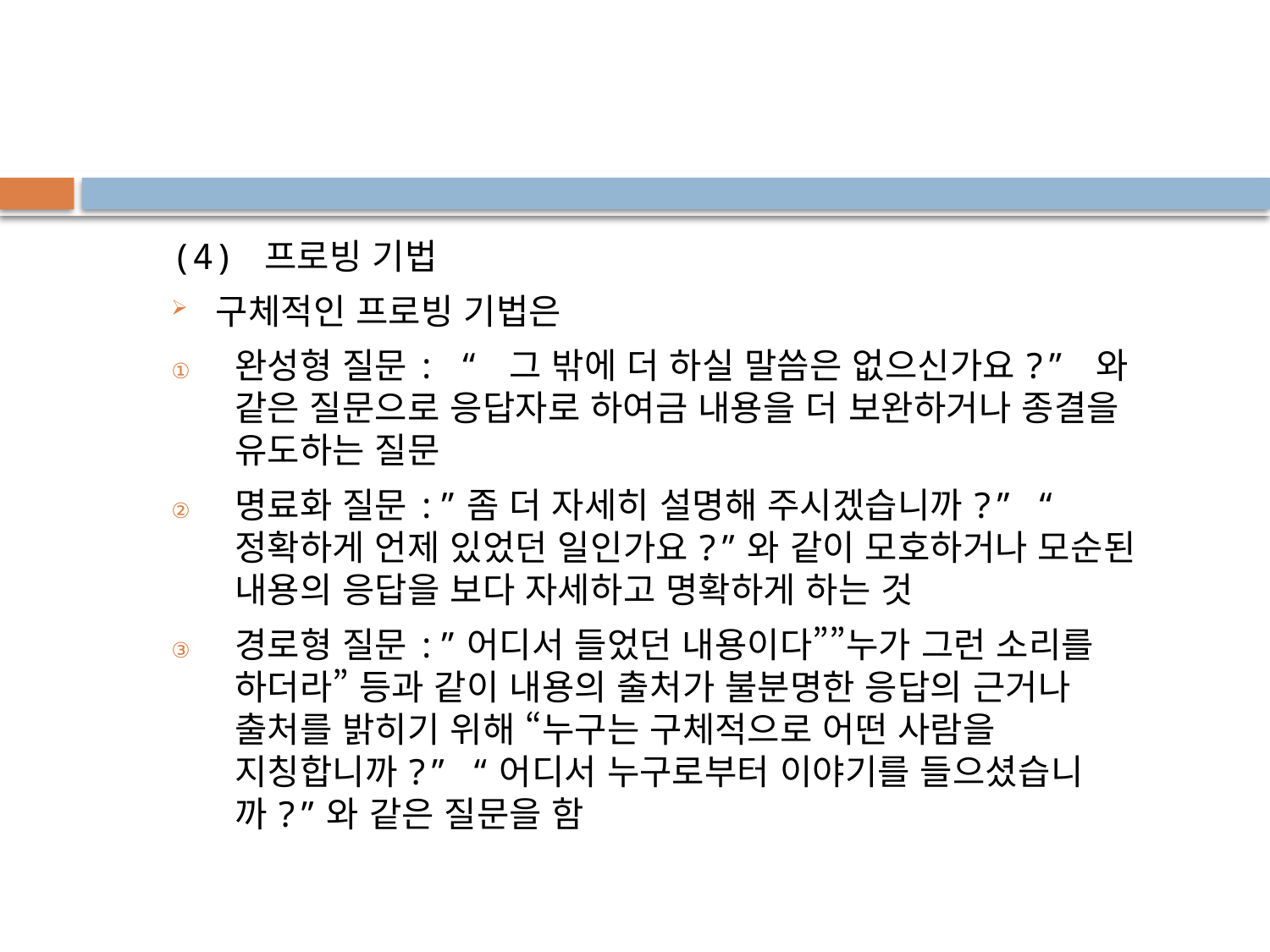

(4) 프로빙 기법
구체적인 프로빙 기법은
완성형 질문: “ 그 밖에 더 하실 말씀은 없으신가요?” 와 같은 질문으로 응답자로 하여금 내용을 더 보완하거나 종결을 유도하는 질문
명료화 질문:”좀 더 자세히 설명해 주시겠습니까?” “정확하게 언제 있었던 일인가요?”와 같이 모호하거나 모순된 내용의 응답을 보다 자세하고 명확하게 하는 것
경로형 질문:”어디서 들었던 내용이다””누가 그런 소리를 하더라” 등과 같이 내용의 출처가 불분명한 응답의 근거나 출처를 밝히기 위해 “누구는 구체적으로 어떤 사람을 지칭합니까?” “어디서 누구로부터 이야기를 들으셨습니까?”와 같은 질문을 함